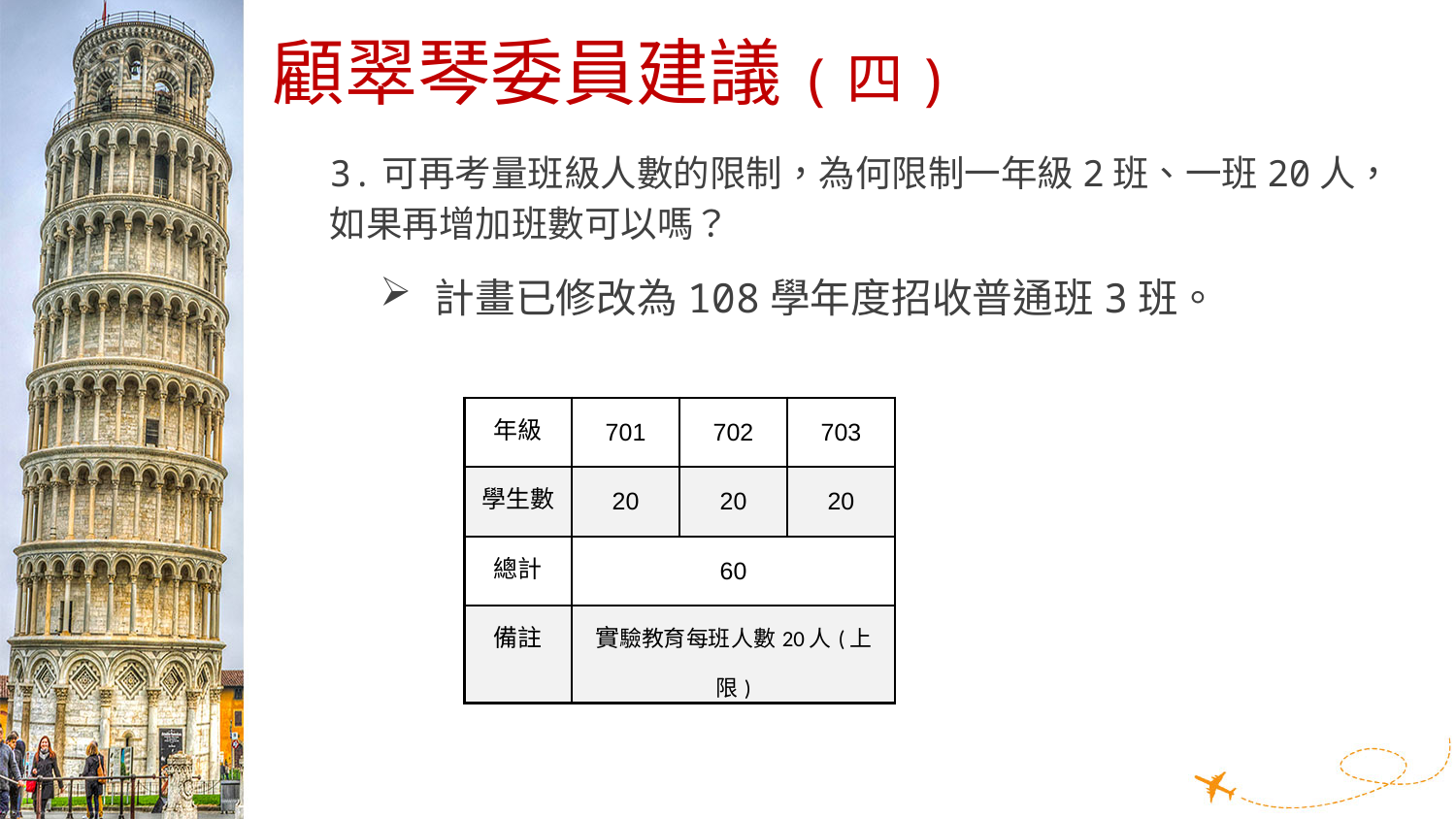

# 顧翠琴委員建議(四)
3.可再考量班級人數的限制，為何限制一年級2班、一班20人，如果再增加班數可以嗎？
計畫已修改為108學年度招收普通班3班。

| 年級 | 701 | 702 | 703 |  |
| --- | --- | --- | --- | --- |
| 學生數 | 20 | 20 | 20 |  |
| 總計 | 60 |  |  |  |
| 備註 | 實驗教育每班人數20人(上限) |  |  |  |
|  |  |  |  |  |